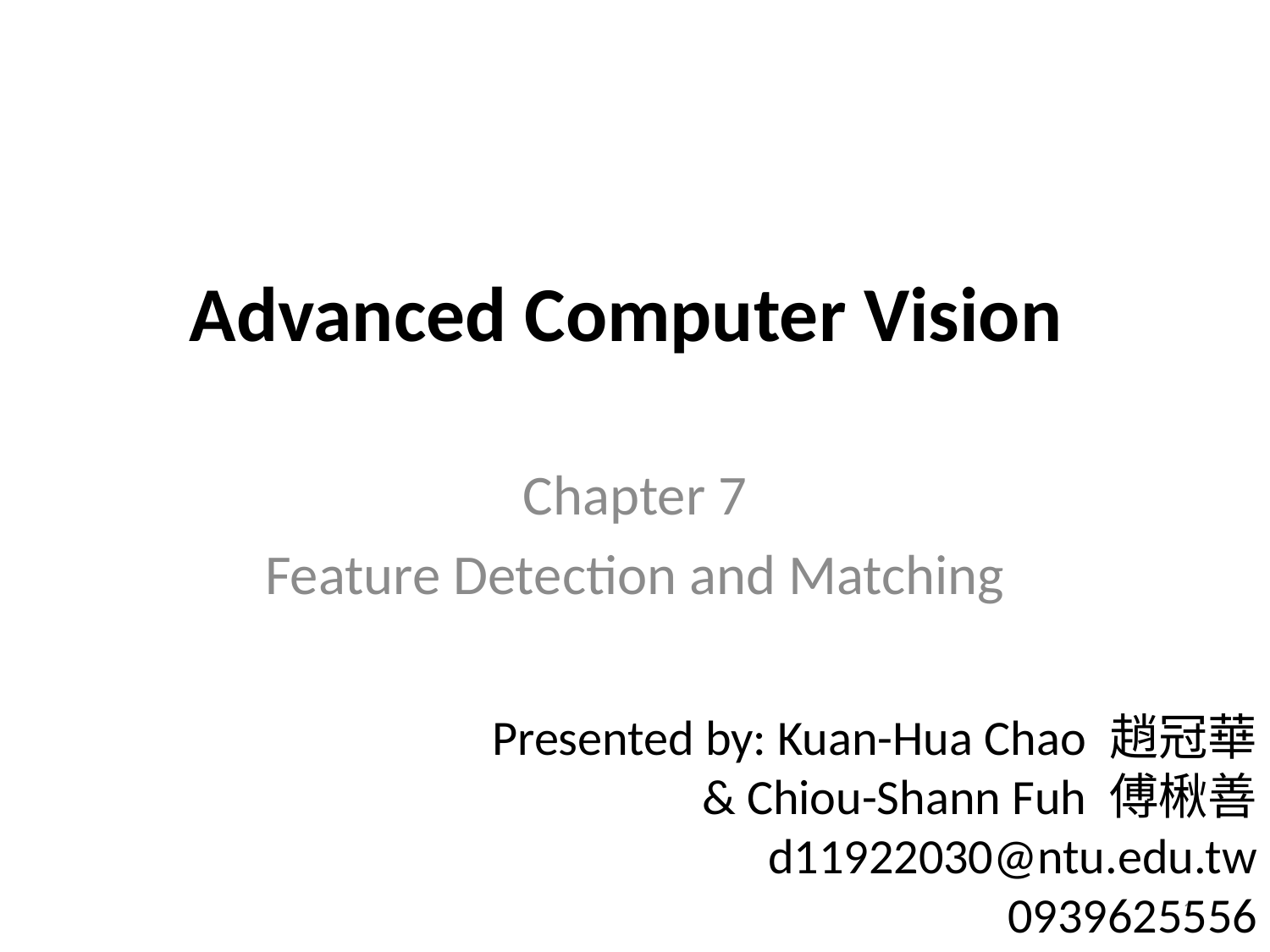

# Advanced Computer Vision
Chapter 7
Feature Detection and Matching
Presented by: Kuan-Hua Chao 趙冠華
& Chiou-Shann Fuh 傅楸善
d11922030@ntu.edu.tw
0939625556
1